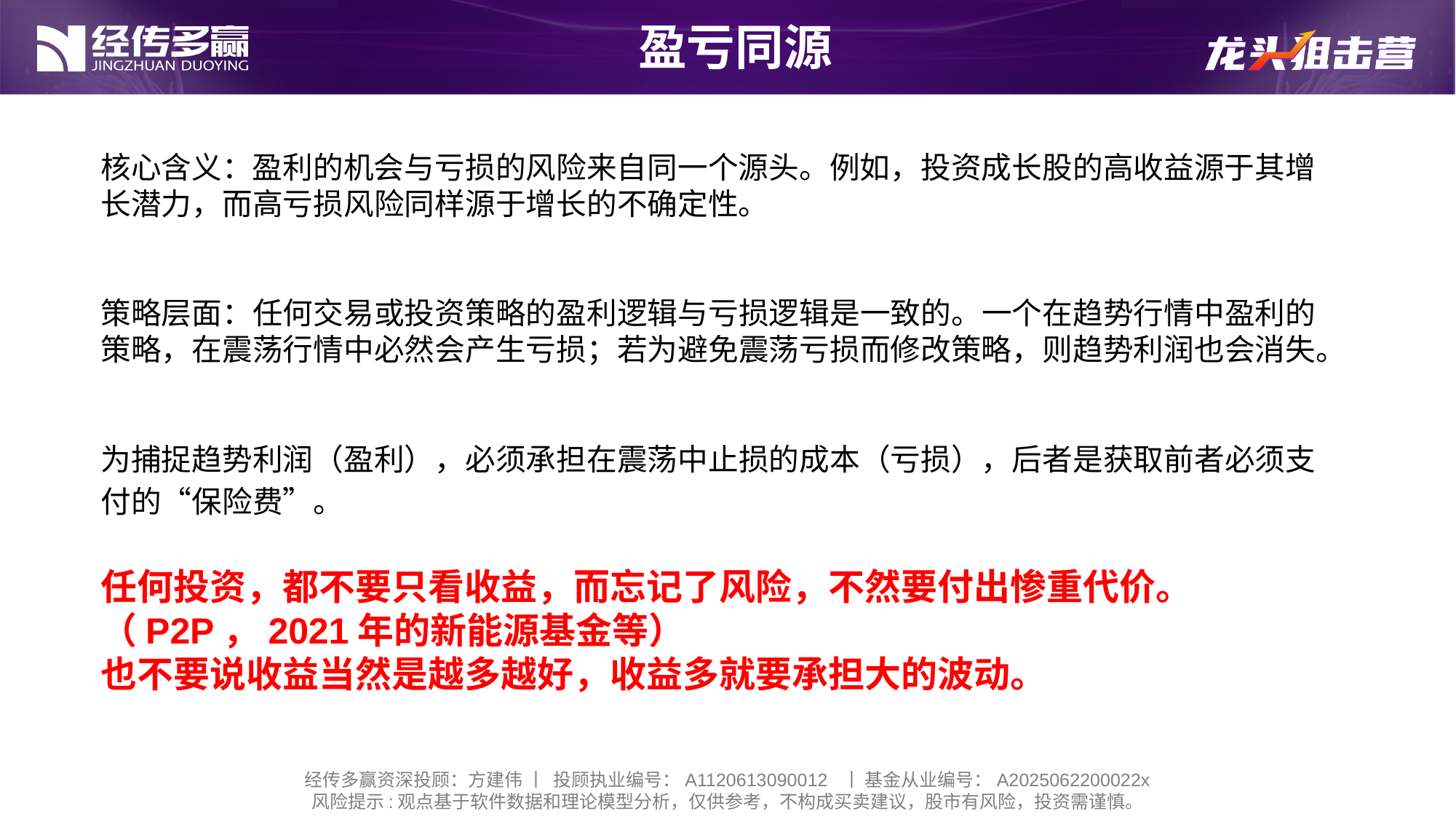

盈亏同源
核心含义‌：盈利的机会与亏损的风险来自同一个源头。例如，投资成长股的高收益源于其增长潜力，而高亏损风险同样源于增长的不确定性。‌‌

策略层面‌：任何交易或投资策略的盈利逻辑与亏损逻辑是一致的。一个在趋势行情中盈利的策略，在震荡行情中必然会产生亏损；若为避免震荡亏损而修改策略，则趋势利润也会消失。‌‌

为捕捉趋势利润（盈利），必须承担在震荡中止损的成本（亏损），后者是获取前者必须支付的“保险费”。‌‌

任何投资，都不要只看收益，而忘记了风险，不然要付出惨重代价。
（P2P，2021年的新能源基金等）
也不要说收益当然是越多越好，收益多就要承担大的波动。